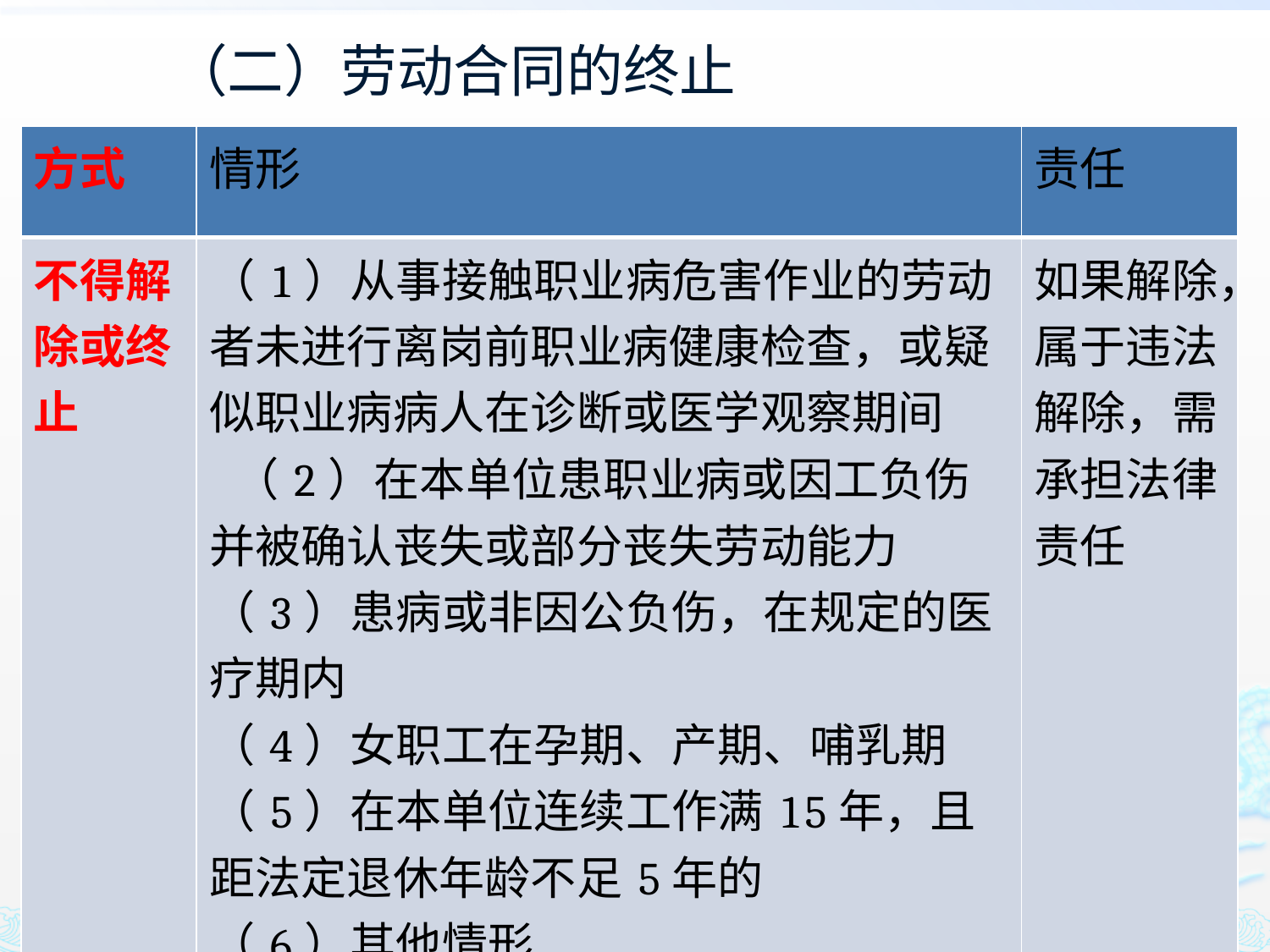

# （二）劳动合同的终止
| 方式 | 情形 | 责任 |
| --- | --- | --- |
| 不得解除或终止 | （1）从事接触职业病危害作业的劳动者未进行离岗前职业病健康检查，或疑似职业病病人在诊断或医学观察期间 （2）在本单位患职业病或因工负伤并被确认丧失或部分丧失劳动能力 （3）患病或非因公负伤，在规定的医疗期内 （4）女职工在孕期、产期、哺乳期 （5）在本单位连续工作满15年，且距法定退休年龄不足5年的 （6）其他情形 | 如果解除，属于违法解除，需承担法律责任 |